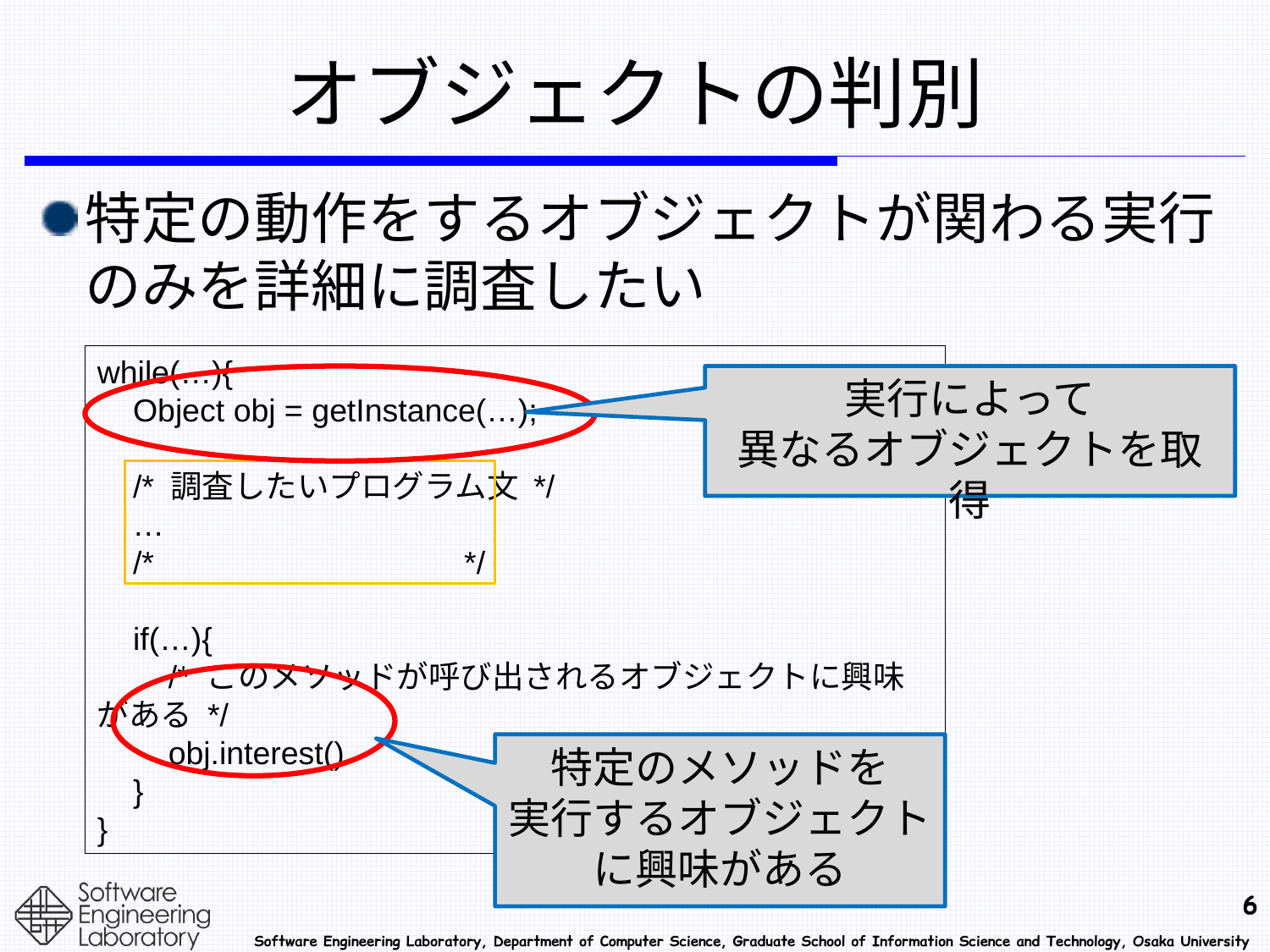

# オブジェクトの判別
特定の動作をするオブジェクトが関わる実行のみを詳細に調査したい
while(…){
    Object obj = getInstance(…);

    /* 調査したいプログラム文 */
    …
    /*                                   */

    if(…){
        /* このメソッドが呼び出されるオブジェクトに興味がある */
        obj.interest()
    }
}

実行によって
異なるオブジェクトを取得

特定のメソッドを
実行するオブジェクトに興味がある